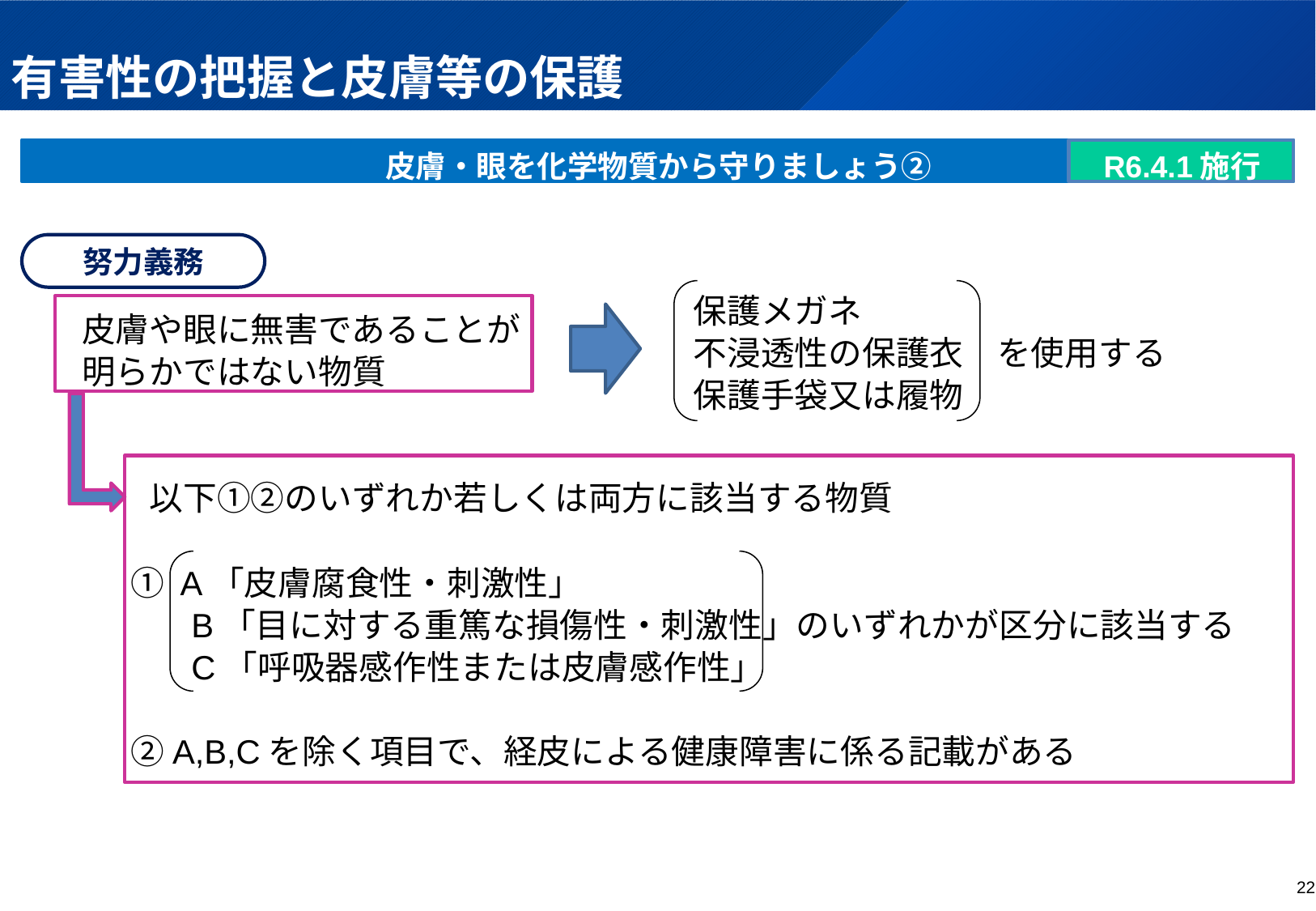

# 有害性の把握と皮膚等の保護
皮膚・眼を化学物質から守りましょう②
R6.4.1施行

　皮膚や眼に無害であることが
　明らかではない物質

　　　以下①②のいずれか若しくは両方に該当する物質
　　  ① A「皮膚腐食性・刺激性」
　　　　B「目に対する重篤な損傷性・刺激性」のいずれかが区分に該当する
　　　　C「呼吸器感作性または皮膚感作性」

　　  ②A,B,Cを除く項目で、経皮による健康障害に係る記載がある
努力義務

　保護メガネ
　不浸透性の保護衣　を使用する
　保護手袋又は履物

22